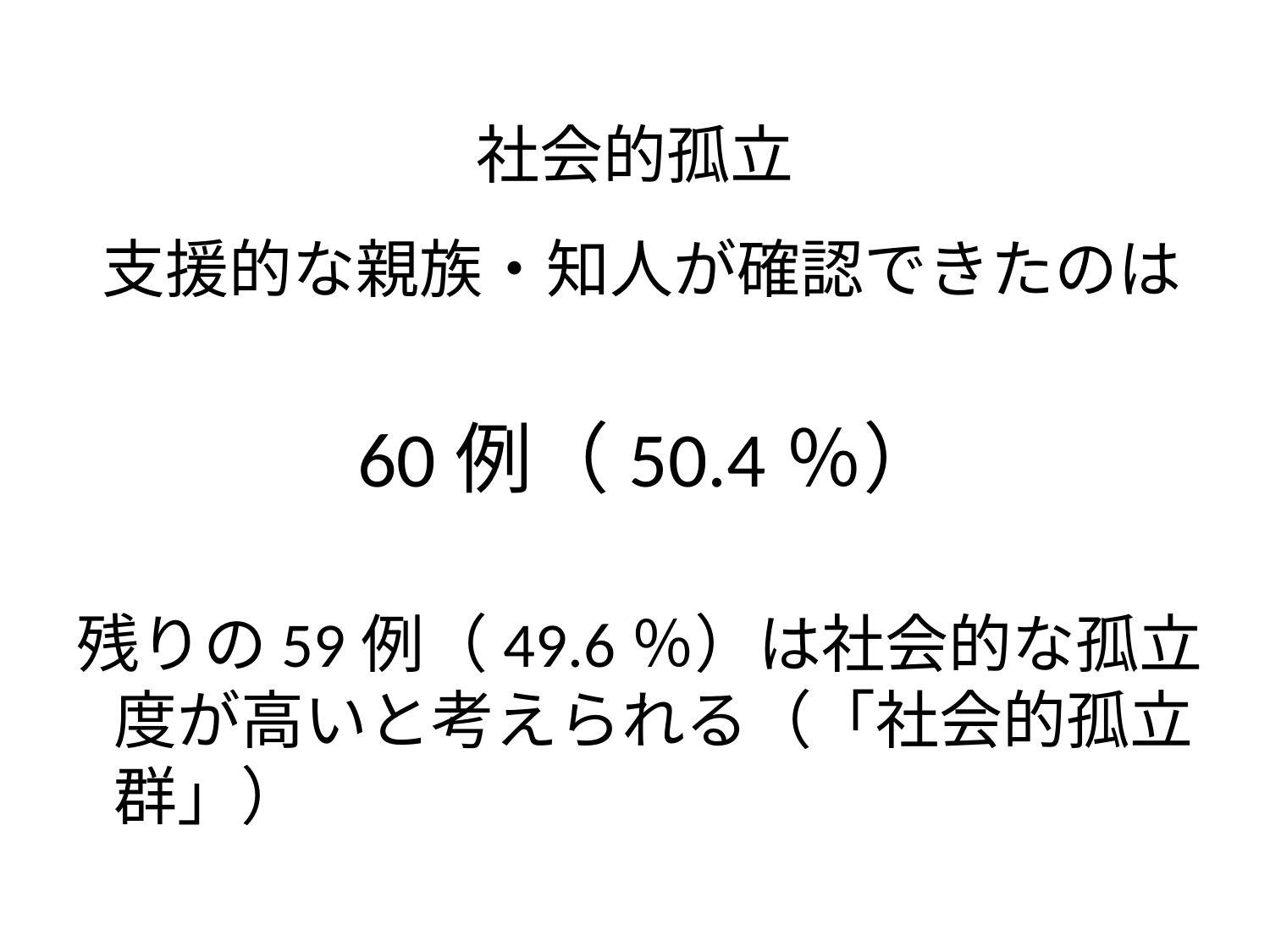

社会的孤立
支援的な親族・知人が確認できたのは

 60例（50.4％）

残りの59例（49.6％）は社会的な孤立度が高いと考えられる（「社会的孤立群」）